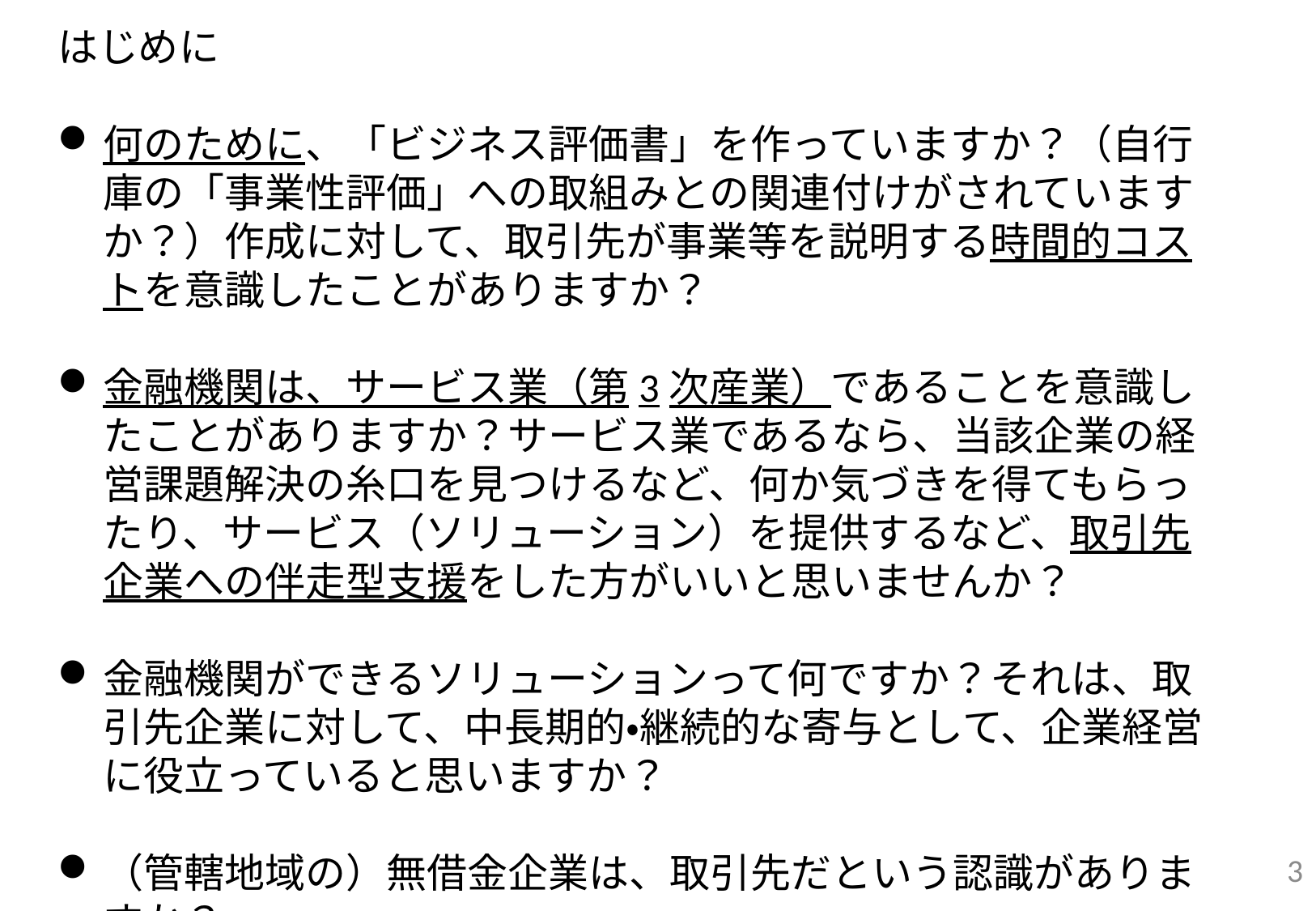

はじめに

何のために、「ビジネス評価書」を作っていますか？（自行庫の「事業性評価」への取組みとの関連付けがされていますか？）作成に対して、取引先が事業等を説明する時間的コストを意識したことがありますか？

金融機関は、サービス業（第3次産業）であることを意識したことがありますか？サービス業であるなら、当該企業の経営課題解決の糸口を見つけるなど、何か気づきを得てもらったり、サービス（ソリューション）を提供するなど、取引先企業への伴走型支援をした方がいいと思いませんか？

金融機関ができるソリューションって何ですか？それは、取引先企業に対して、中長期的・継続的な寄与として、企業経営に役立っていると思いますか？

（管轄地域の）無借金企業は、取引先だという認識がありますか？
3